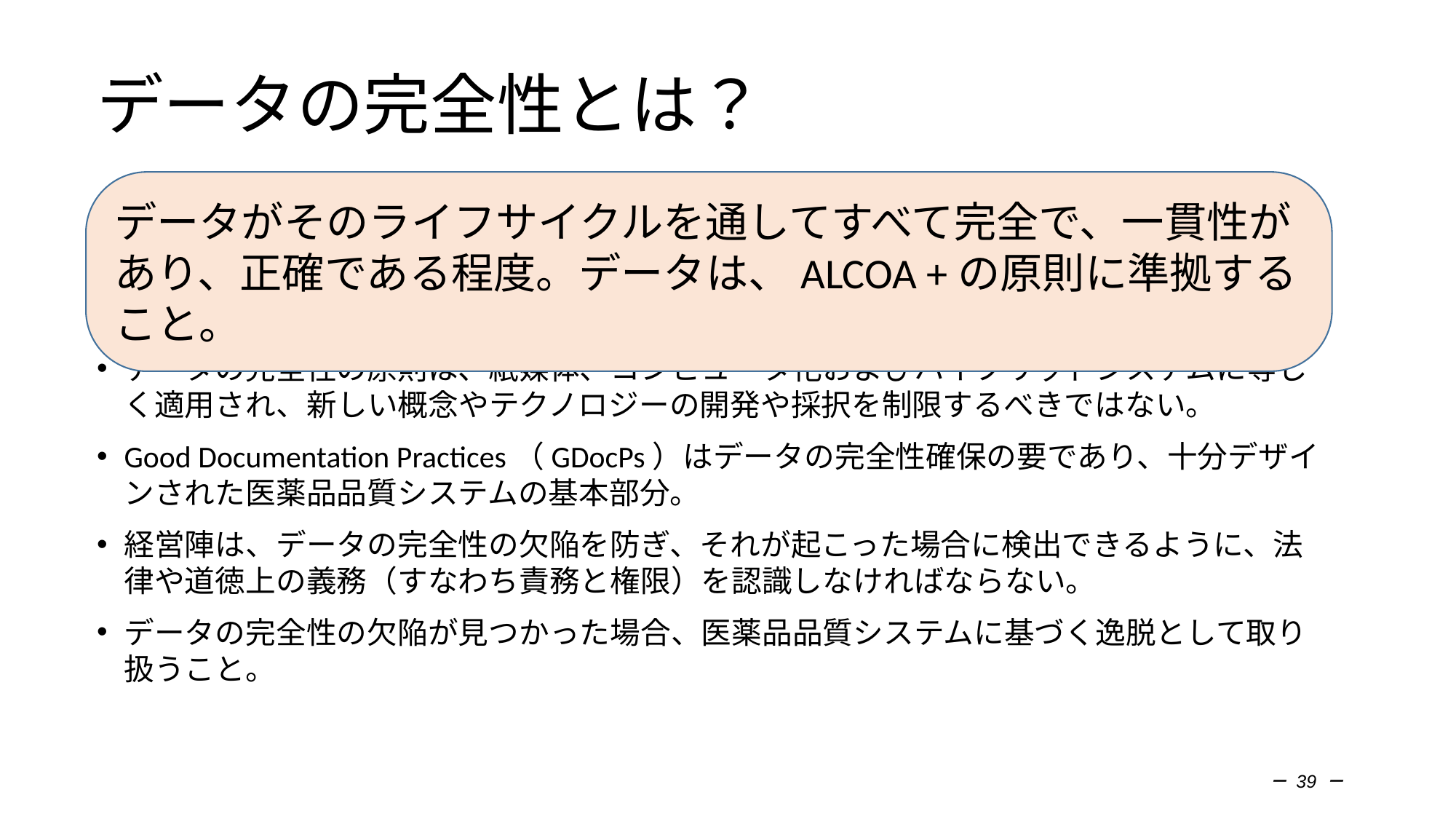

# データの完全性とは？
データがそのライフサイクルを通してすべて完全で、一貫性があり、正確である程度。データは、ALCOA +の原則に準拠すること。
データの完全性の原則は、紙媒体、コンピュータ化およびハイブリッドシステムに等しく適用され、新しい概念やテクノロジーの開発や採択を制限するべきではない。
Good Documentation Practices（GDocPs）はデータの完全性確保の要であり、十分デザインされた医薬品品質システムの基本部分。
経営陣は、データの完全性の欠陥を防ぎ、それが起こった場合に検出できるように、法律や道徳上の義務（すなわち責務と権限）を認識しなければならない。
データの完全性の欠陥が見つかった場合、医薬品品質システムに基づく逸脱として取り扱うこと。
－ 39 －